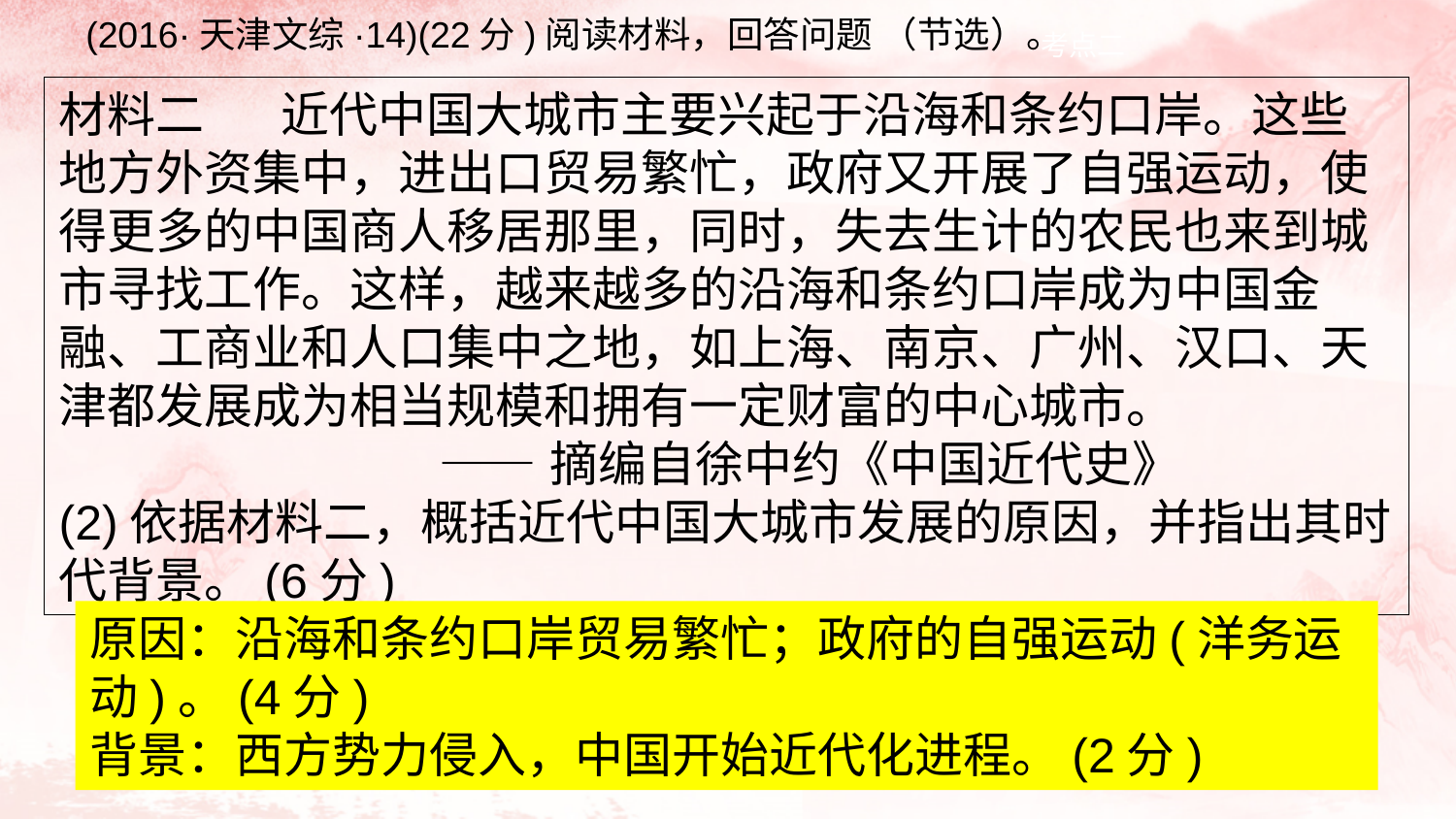

(2016·天津文综·14)(22分)阅读材料，回答问题 （节选）。
材料二       近代中国大城市主要兴起于沿海和条约口岸。这些地方外资集中，进出口贸易繁忙，政府又开展了自强运动，使得更多的中国商人移居那里，同时，失去生计的农民也来到城市寻找工作。这样，越来越多的沿海和条约口岸成为中国金融、工商业和人口集中之地，如上海、南京、广州、汉口、天津都发展成为相当规模和拥有一定财富的中心城市。
                                   ——摘编自徐中约《中国近代史》
(2)依据材料二，概括近代中国大城市发展的原因，并指出其时代背景。(6分)
原因：沿海和条约口岸贸易繁忙；政府的自强运动(洋务运动)。(4分)
背景：西方势力侵入，中国开始近代化进程。(2分)